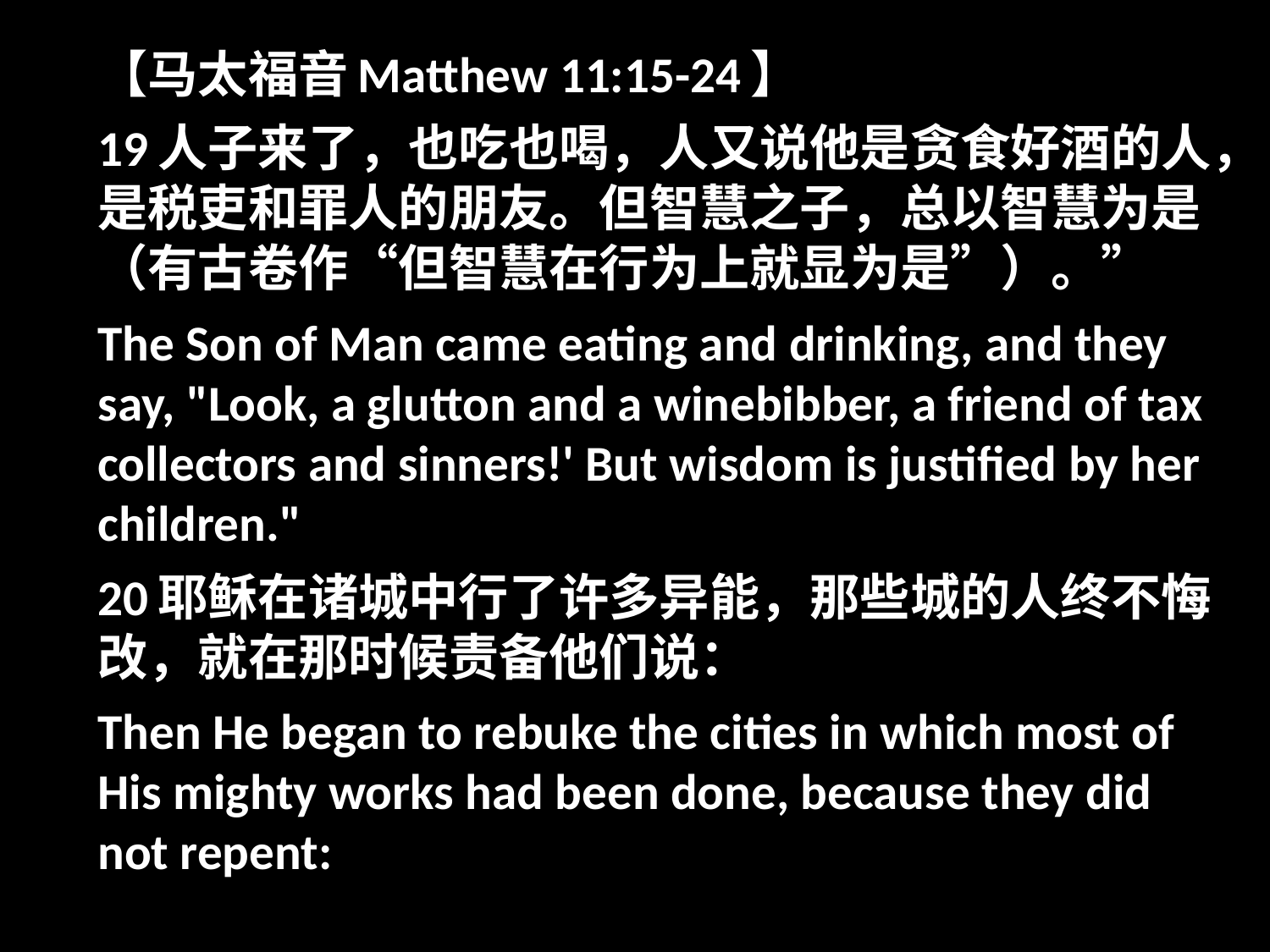

【马太福音Matthew 11:15-24】
19人子来了，也吃也喝，人又说他是贪食好酒的人，是税吏和罪人的朋友。但智慧之子，总以智慧为是（有古卷作“但智慧在行为上就显为是”）。”
The Son of Man came eating and drinking, and they say, "Look, a glutton and a winebibber, a friend of tax collectors and sinners!' But wisdom is justified by her children."
20耶稣在诸城中行了许多异能，那些城的人终不悔改，就在那时候责备他们说：
Then He began to rebuke the cities in which most of His mighty works had been done, because they did not repent: